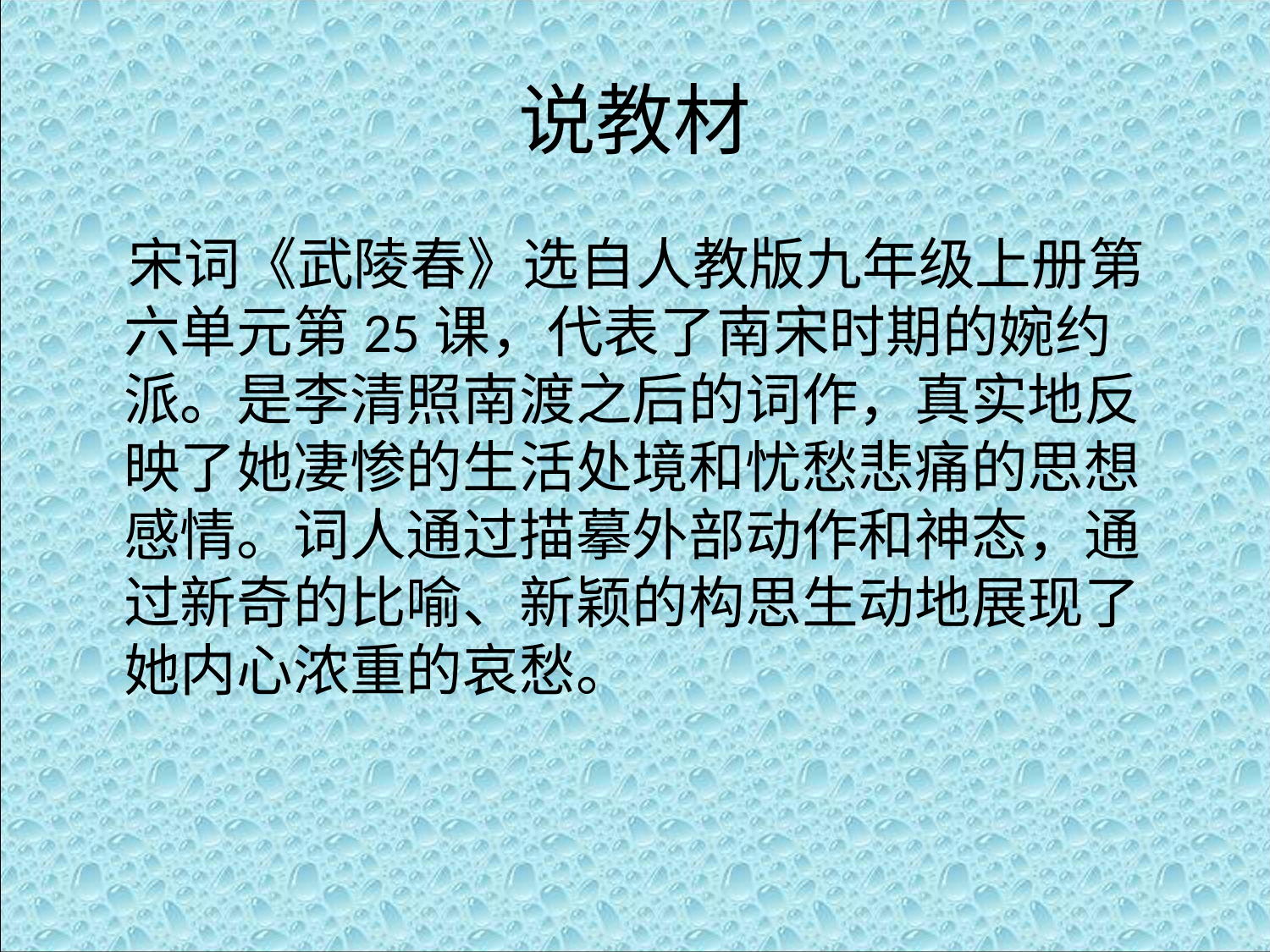

# 说教材
   宋词《武陵春》选自人教版九年级上册第六单元第25课，代表了南宋时期的婉约派。是李清照南渡之后的词作，真实地反映了她凄惨的生活处境和忧愁悲痛的思想感情。词人通过描摹外部动作和神态，通过新奇的比喻、新颖的构思生动地展现了她内心浓重的哀愁。